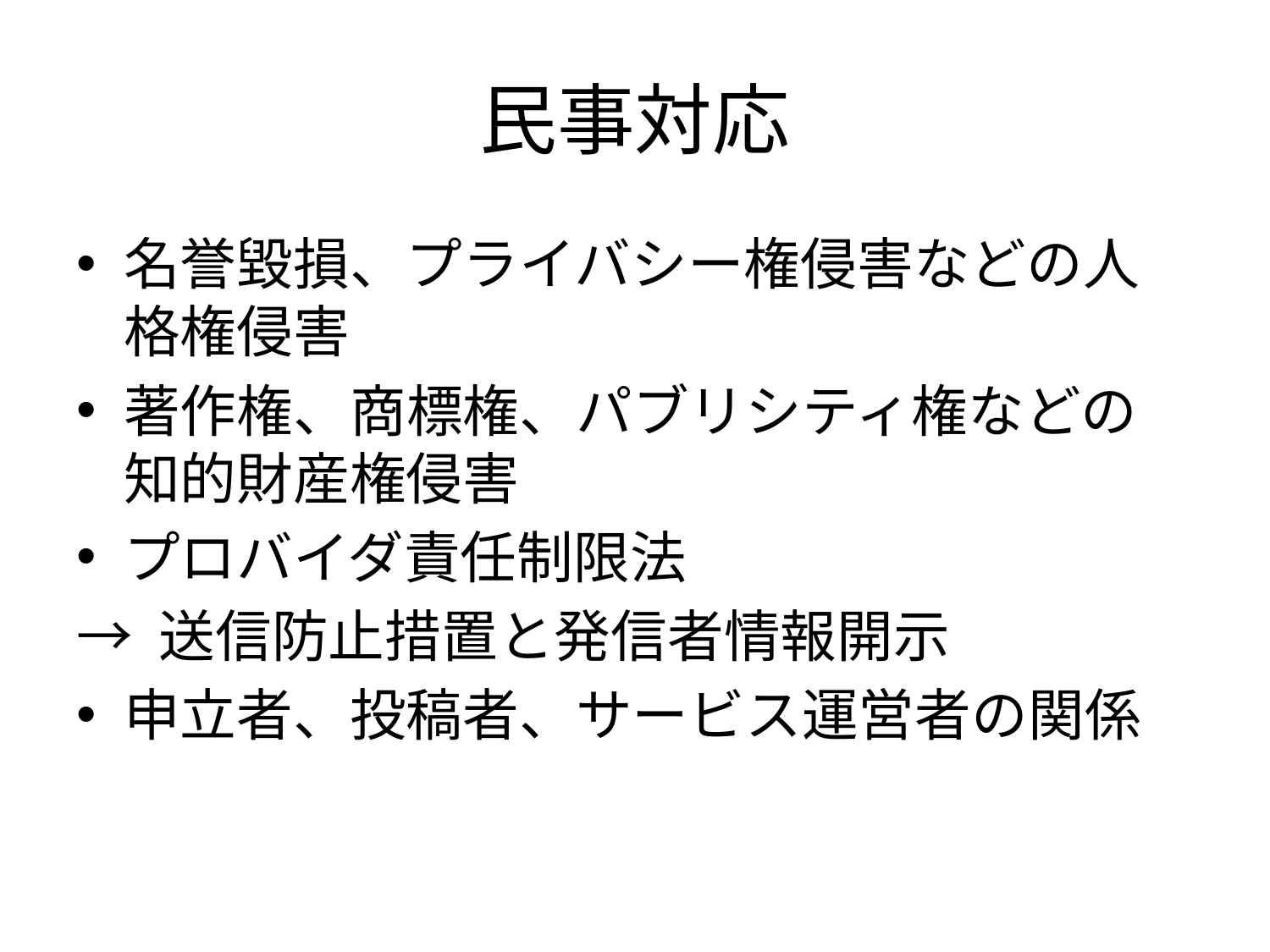

# 民事対応
名誉毀損、プライバシー権侵害などの人格権侵害
著作権、商標権、パブリシティ権などの知的財産権侵害
プロバイダ責任制限法
→ 送信防止措置と発信者情報開示
申立者、投稿者、サービス運営者の関係